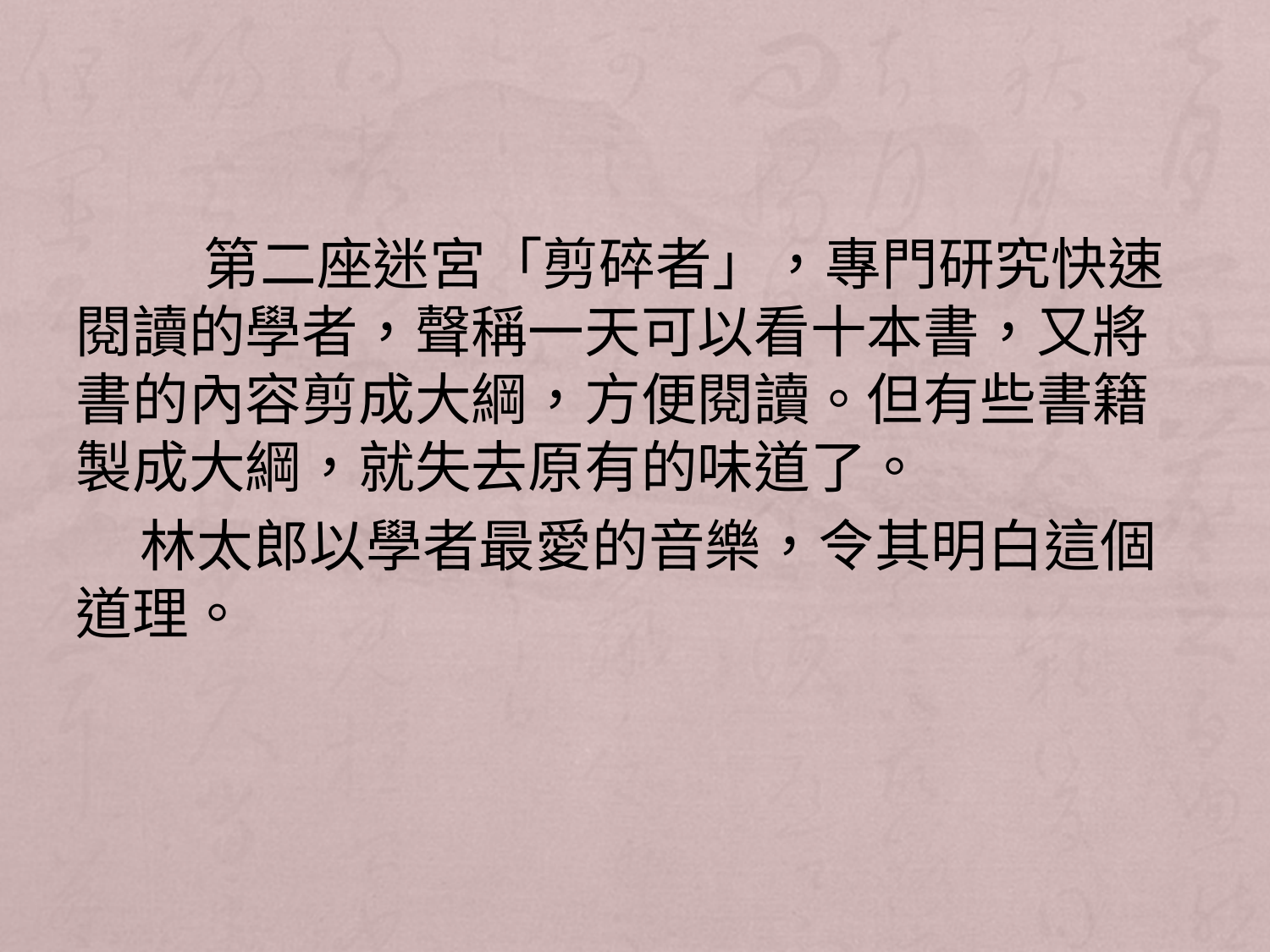

#
         第二座迷宮「剪碎者」，專門研究快速閱讀的學者，聲稱一天可以看十本書，又將書的內容剪成大綱，方便閱讀。但有些書籍製成大綱，就失去原有的味道了。
    林太郎以學者最愛的音樂，令其明白這個道理。